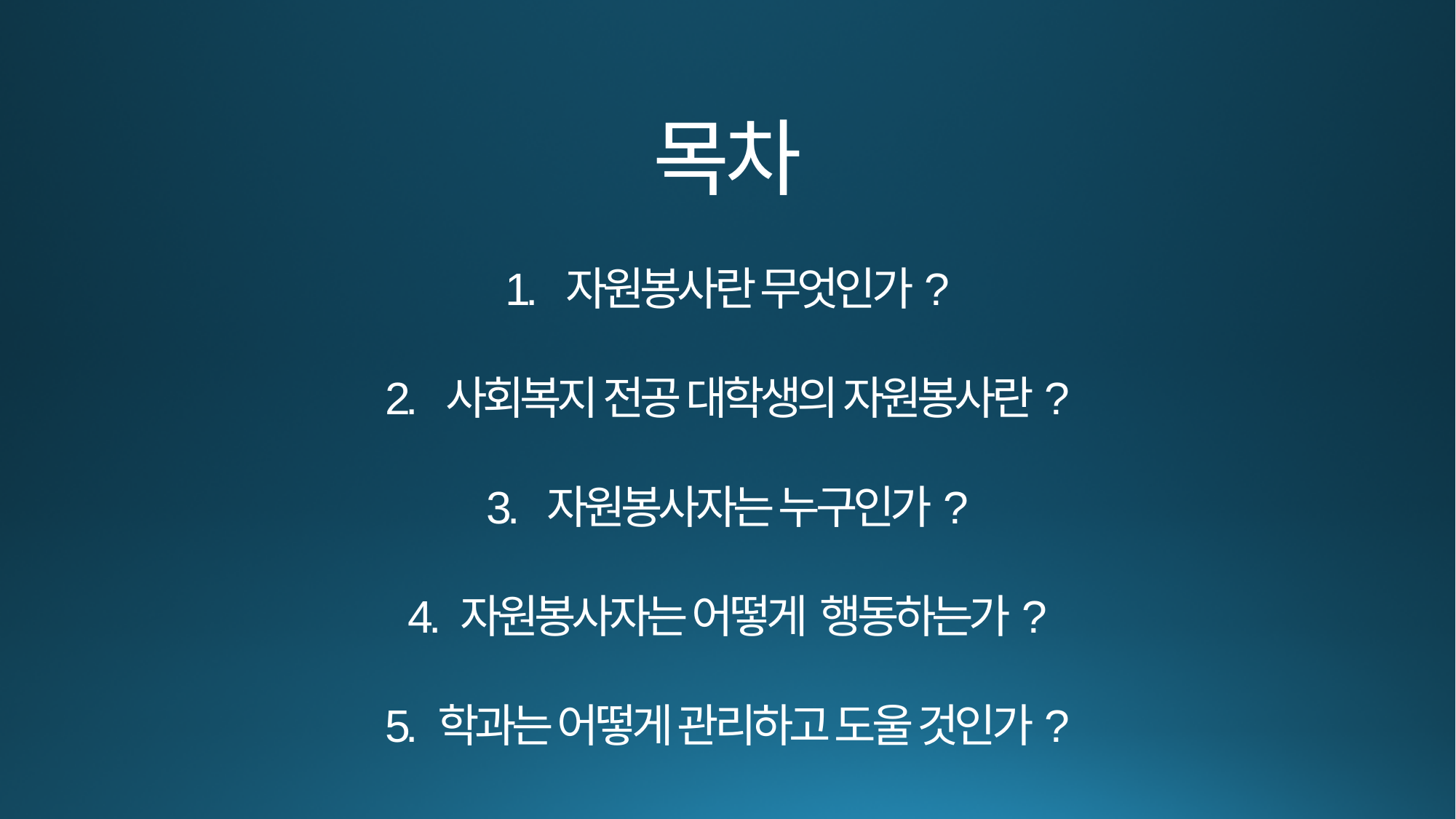

# 목차 1.  자원봉사란 무엇인가? 2.  사회복지 전공 대학생의 자원봉사란? 3.  자원봉사자는 누구인가? 4. 자원봉사자는 어떻게  행동하는가? 5. 학과는 어떻게 관리하고 도울 것인가?